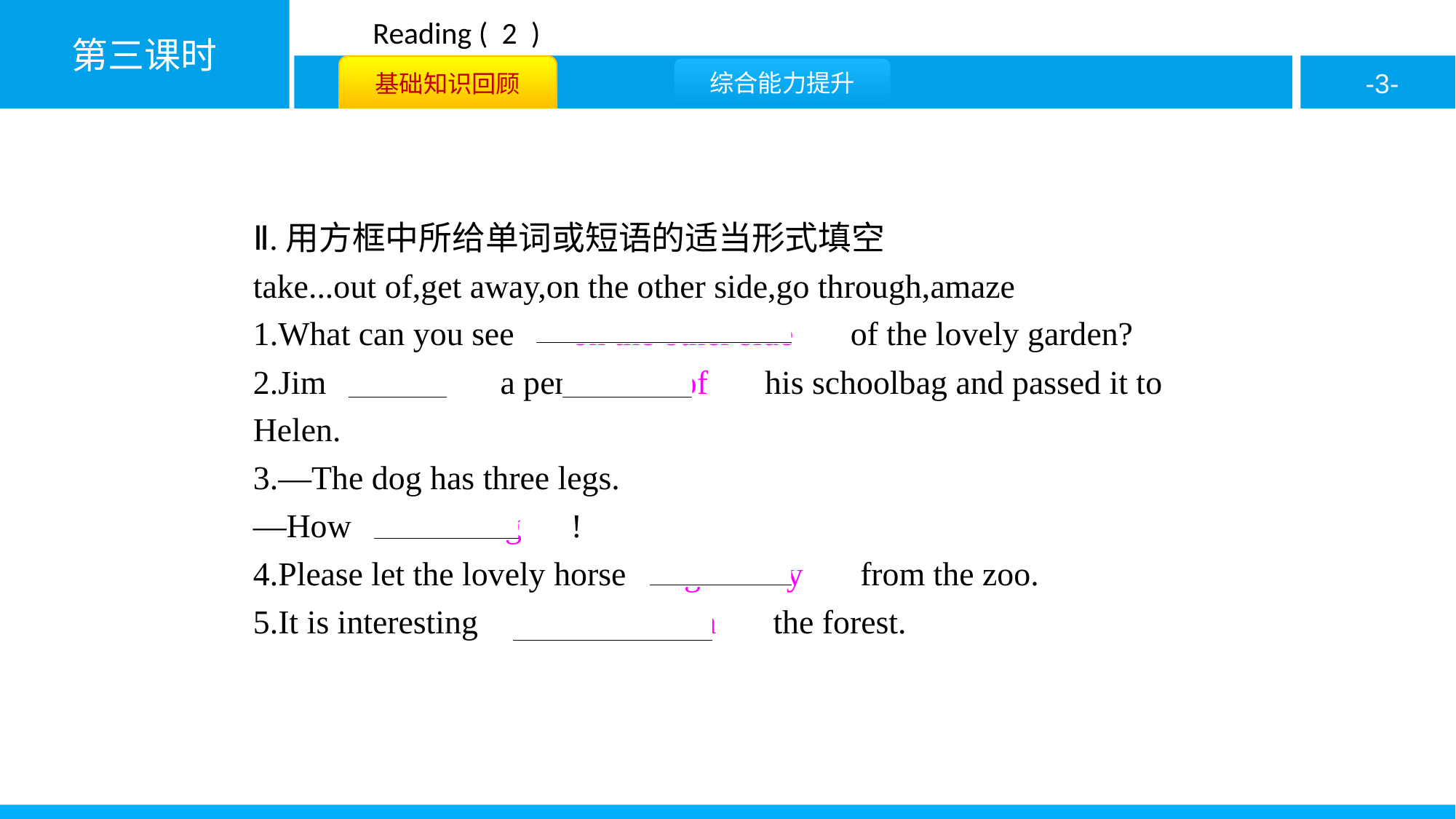

Ⅱ.用方框中所给单词或短语的适当形式填空
take...out of,get away,on the other side,go through,amaze
1.What can you see 　on the other side　 of the lovely garden?
2.Jim 　took　 a pen 　out of　 his schoolbag and passed it to Helen.
3.—The dog has three legs.
—How 　amazing　!
4.Please let the lovely horse 　get away　 from the zoo.
5.It is interesting 　to go through　 the forest.